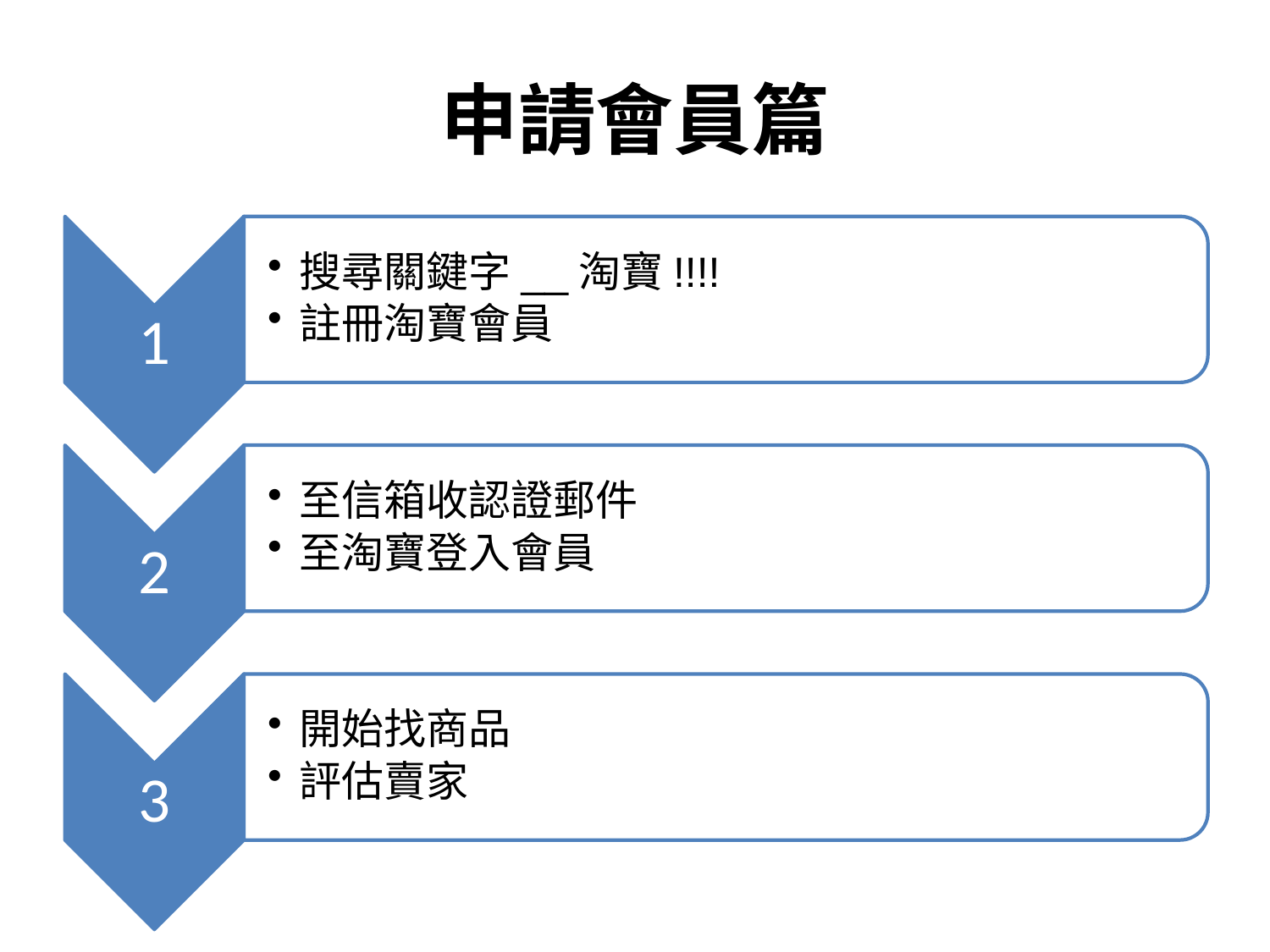

# 申請會員篇
1
搜尋關鍵字__淘寶!!!!
註冊淘寶會員
2
至信箱收認證郵件
至淘寶登入會員
3
開始找商品
評估賣家